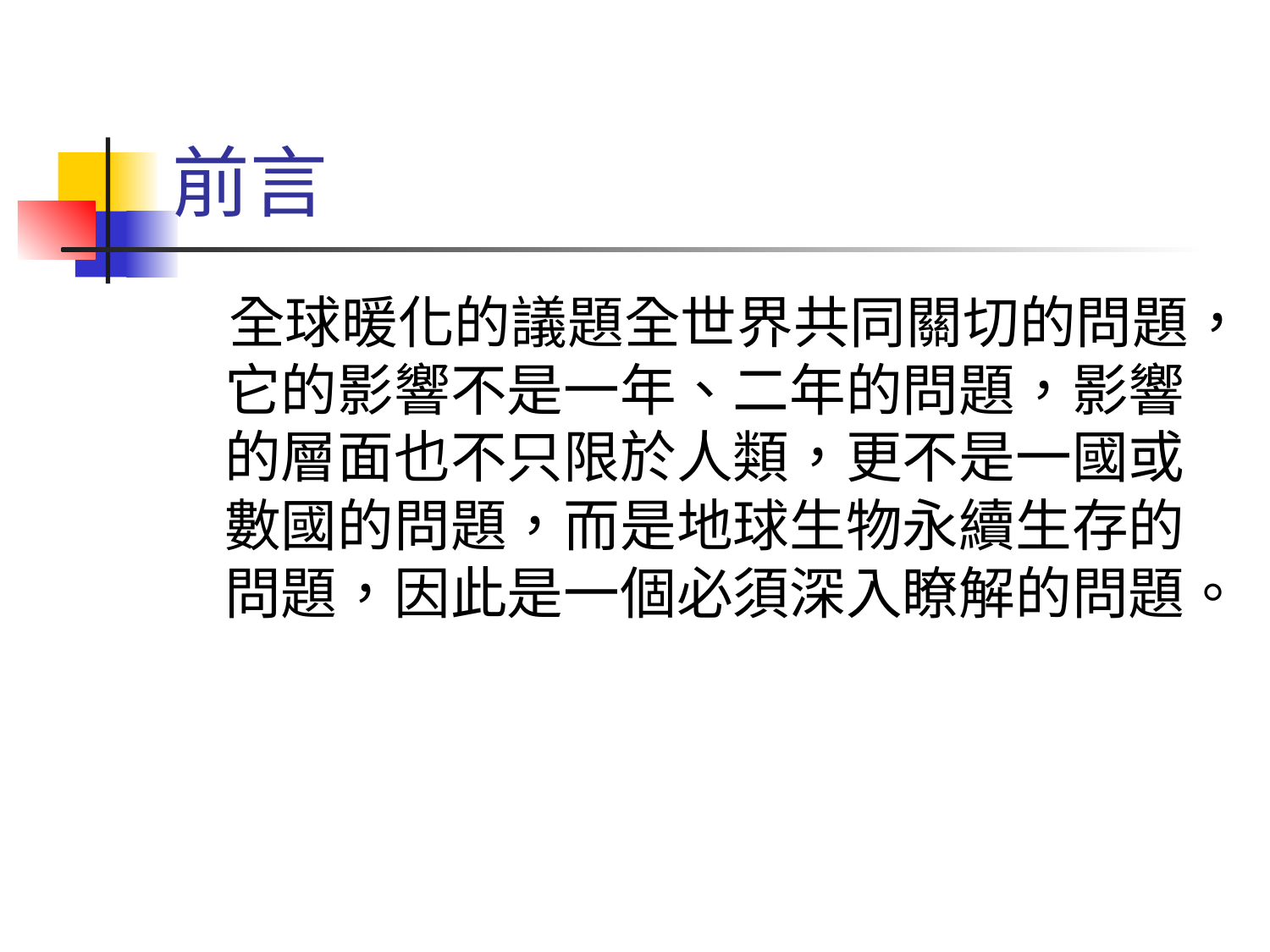

# 前言
   全球暖化的議題全世界共同關切的問題，它的影響不是一年、二年的問題，影響的層面也不只限於人類，更不是一國或數國的問題，而是地球生物永續生存的問題，因此是一個必須深入瞭解的問題。